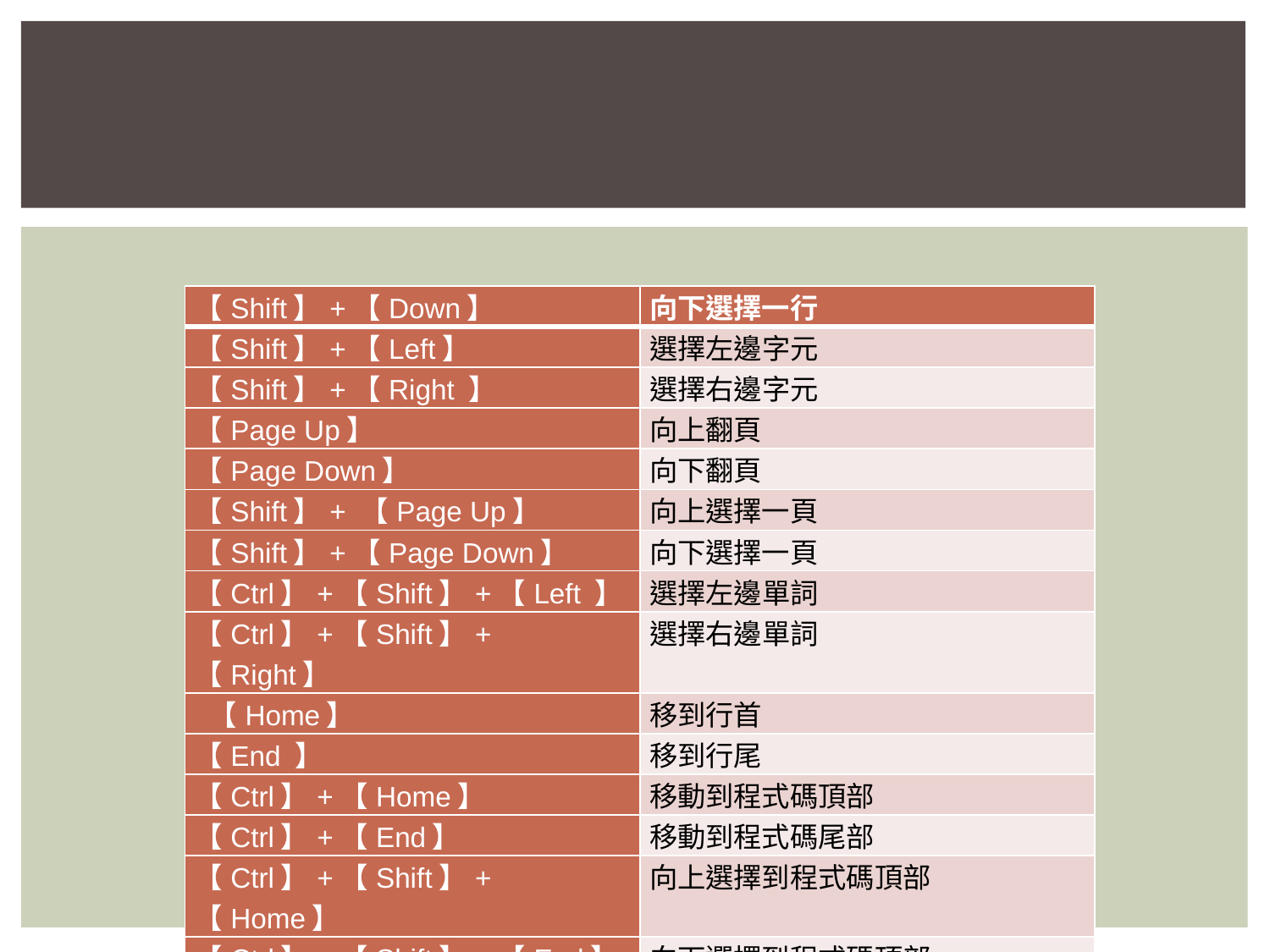

#
| 【Shift】+【Down】 | 向下選擇一行 |
| --- | --- |
| 【Shift】+【Left】 | 選擇左邊字元 |
| 【Shift】+【Right 】 | 選擇右邊字元 |
| 【Page Up】 | 向上翻頁 |
| 【Page Down】 | 向下翻頁 |
| 【Shift】+ 【Page Up】 | 向上選擇一頁 |
| 【Shift】+【Page Down】 | 向下選擇一頁 |
| 【Ctrl】+【Shift】+【Left 】 | 選擇左邊單詞 |
| 【Ctrl】+【Shift】+【Right】 | 選擇右邊單詞 |
| 【Home】 | 移到行首 |
| 【End 】 | 移到行尾 |
| 【Ctrl】+【Home】 | 移動到程式碼頂部 |
| 【Ctrl】+【End】 | 移動到程式碼尾部 |
| 【Ctrl】+【Shift】+【Home】 | 向上選擇到程式碼頂部 |
| 【Ctrl】+【Shift】+【End】 | 向下選擇到程式碼頂部 |